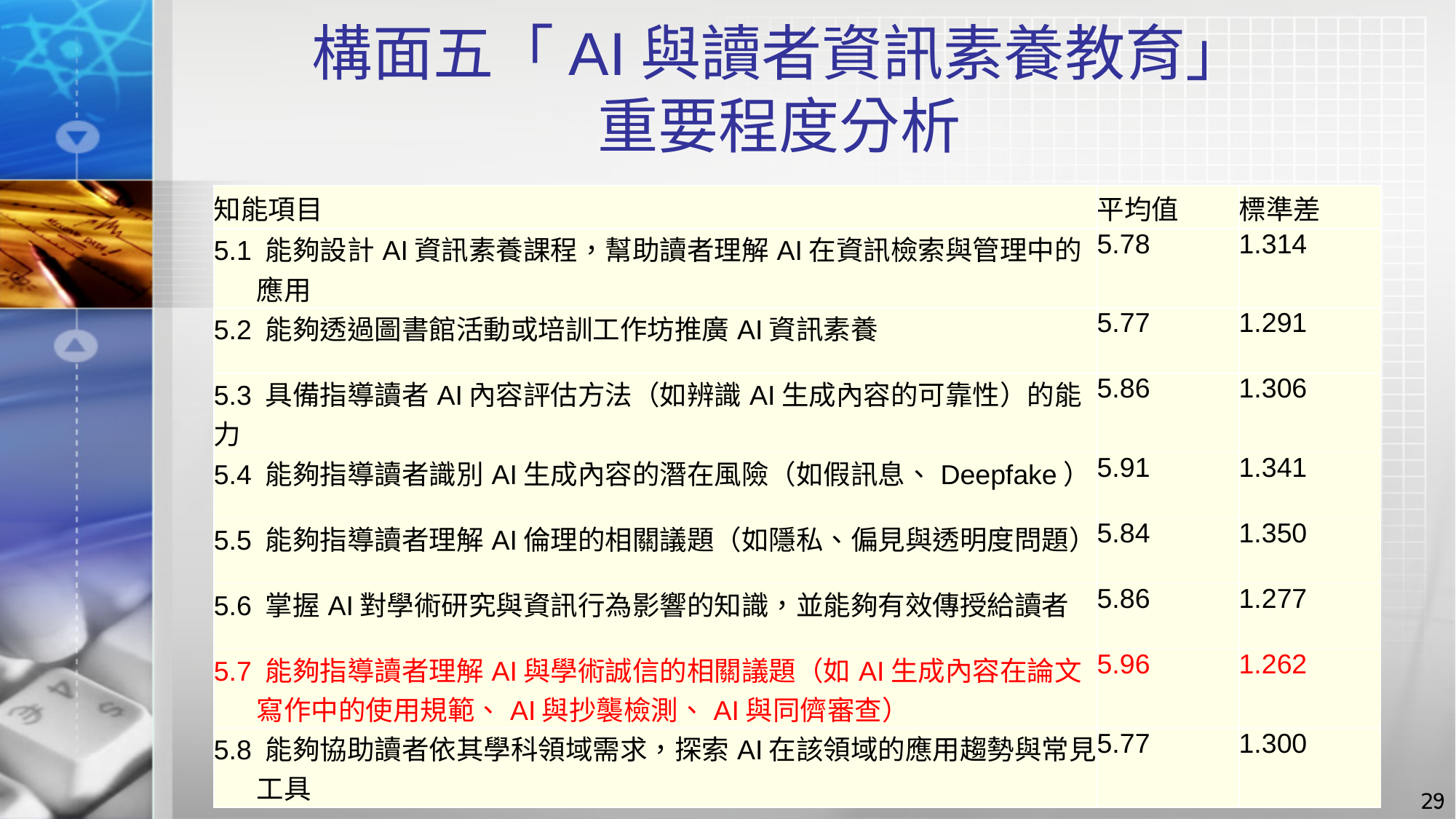

# 構面五「AI與讀者資訊素養教育」 重要程度分析
| 知能項目 | 平均值 | 標準差 |
| --- | --- | --- |
| 5.1 能夠設計AI資訊素養課程，幫助讀者理解AI在資訊檢索與管理中的應用 | 5.78 | 1.314 |
| 5.2 能夠透過圖書館活動或培訓工作坊推廣AI資訊素養 | 5.77 | 1.291 |
| 5.3 具備指導讀者AI內容評估方法（如辨識AI生成內容的可靠性）的能力 | 5.86 | 1.306 |
| 5.4 能夠指導讀者識別AI生成內容的潛在風險（如假訊息、Deepfake） | 5.91 | 1.341 |
| 5.5 能夠指導讀者理解AI倫理的相關議題（如隱私、偏見與透明度問題） | 5.84 | 1.350 |
| 5.6 掌握AI對學術研究與資訊行為影響的知識，並能夠有效傳授給讀者 | 5.86 | 1.277 |
| 5.7 能夠指導讀者理解AI與學術誠信的相關議題（如AI生成內容在論文寫作中的使用規範、AI與抄襲檢測、AI與同儕審查） | 5.96 | 1.262 |
| 5.8 能夠協助讀者依其學科領域需求，探索AI在該領域的應用趨勢與常見工具 | 5.77 | 1.300 |
29